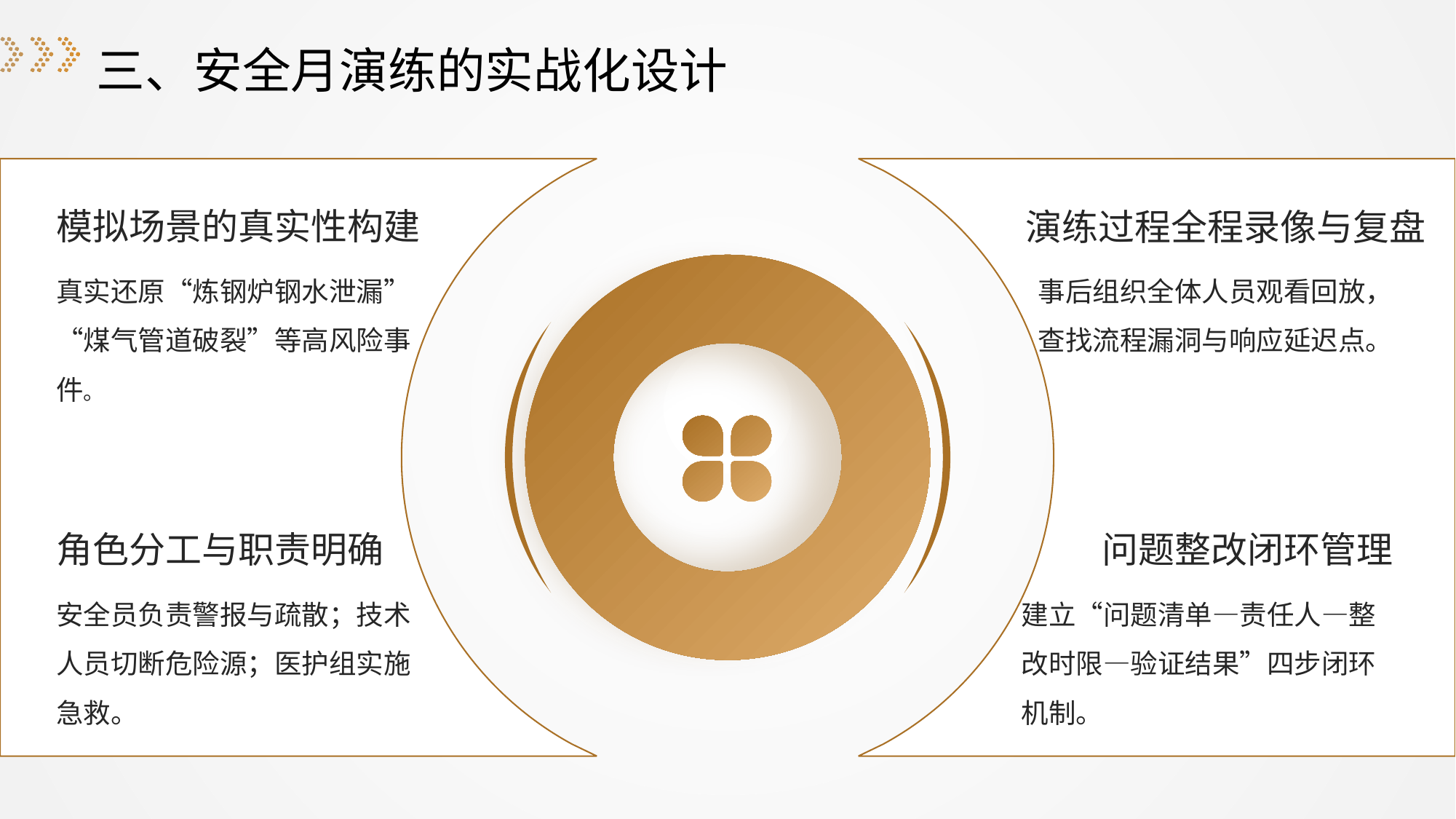

三、安全月演练的实战化设计

模拟场景的真实性构建
演练过程全程录像与复盘

真实还原“炼钢炉钢水泄漏”“煤气管道破裂”等高风险事件。
事后组织全体人员观看回放，查找流程漏洞与响应延迟点。

角色分工与职责明确
问题整改闭环管理
安全员负责警报与疏散；技术人员切断危险源；医护组实施急救。
建立“问题清单—责任人—整改时限—验证结果”四步闭环机制。